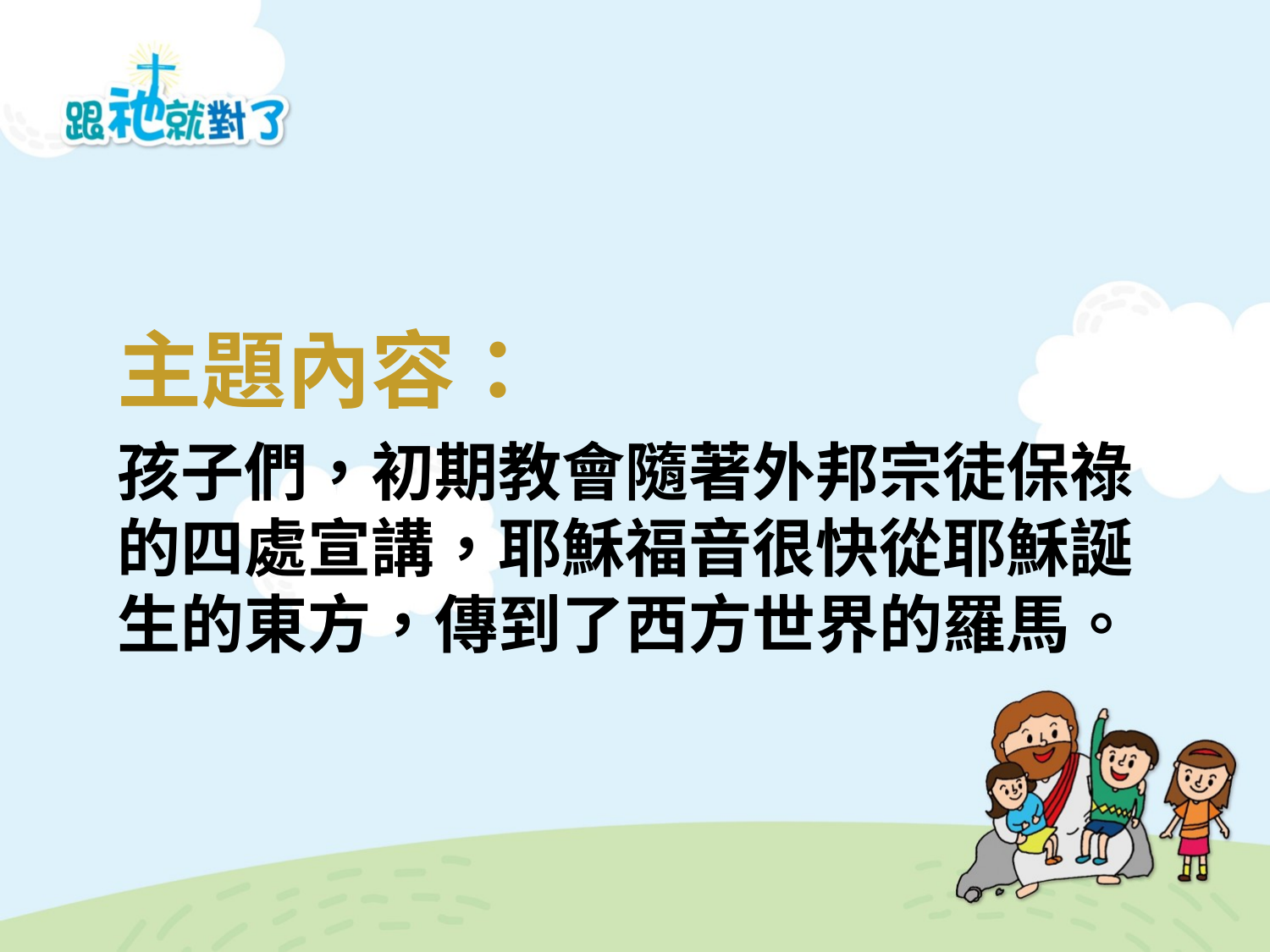

主題內容：
孩子們，初期教會隨著外邦宗徒保祿的四處宣講，耶穌福音很快從耶穌誕生的東方，傳到了西方世界的羅馬。